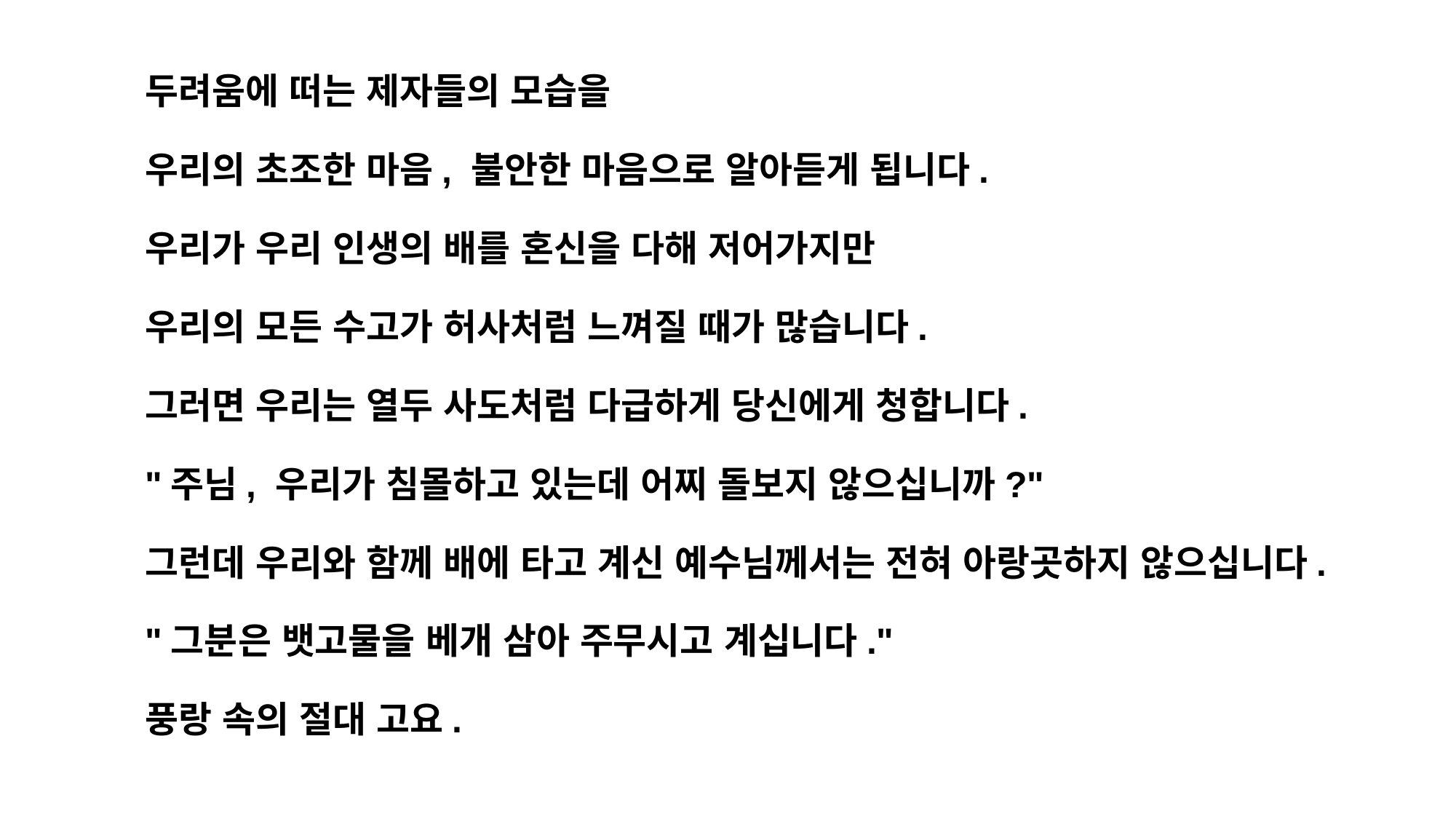

두려움에 떠는 제자들의 모습을
우리의 초조한 마음, 불안한 마음으로 알아듣게 됩니다.
우리가 우리 인생의 배를 혼신을 다해 저어가지만
우리의 모든 수고가 허사처럼 느껴질 때가 많습니다.
그러면 우리는 열두 사도처럼 다급하게 당신에게 청합니다.
"주님, 우리가 침몰하고 있는데 어찌 돌보지 않으십니까?"
그런데 우리와 함께 배에 타고 계신 예수님께서는 전혀 아랑곳하지 않으십니다.
"그분은 뱃고물을 베개 삼아 주무시고 계십니다."
풍랑 속의 절대 고요.